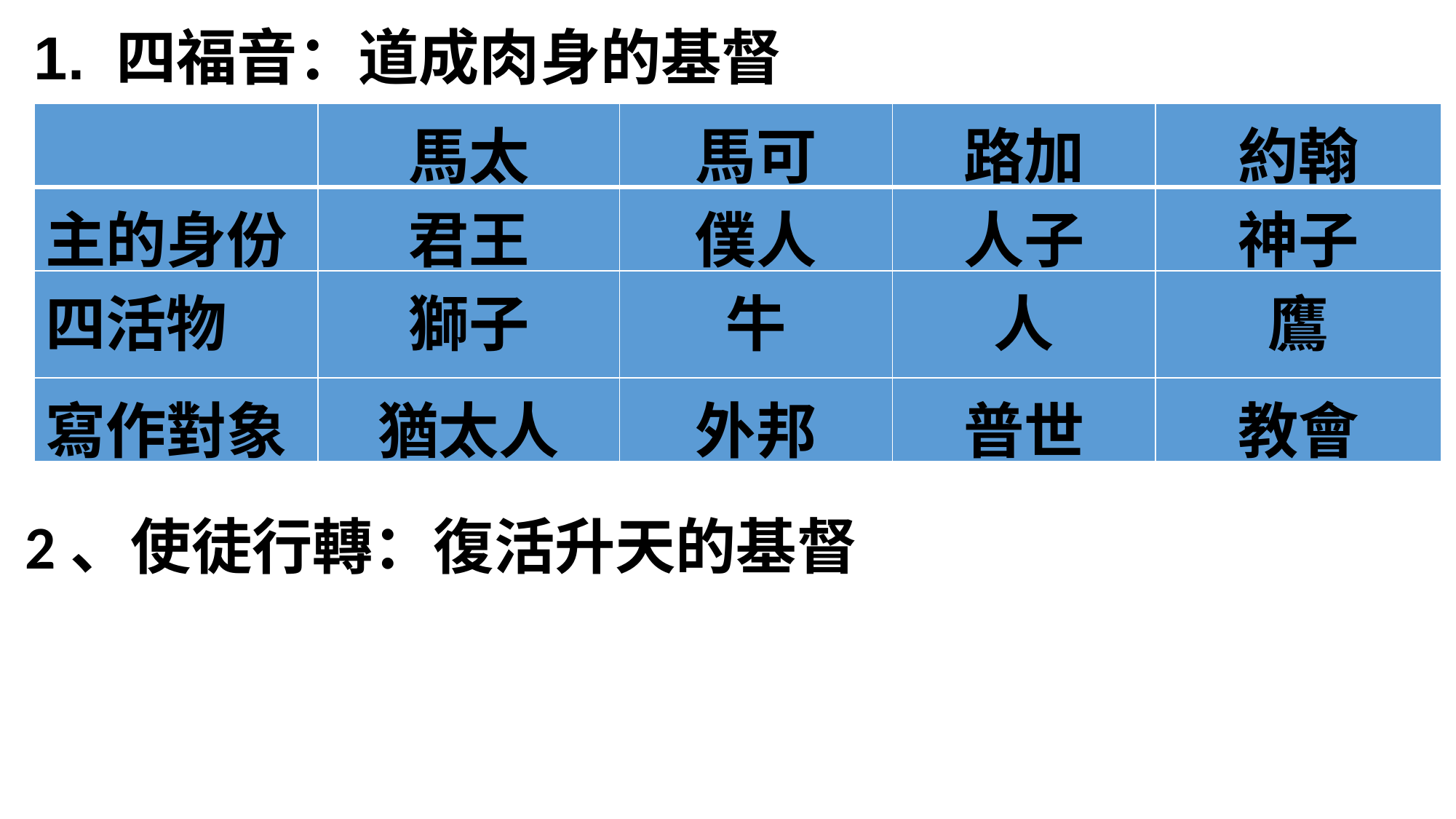

1. 四福音：道成肉身的基督
|  | 馬太 | 馬可 | 路加 | 約翰 |
| --- | --- | --- | --- | --- |
| 主的身份 | 君王 | 僕人 | 人子 | 神子 |
| 四活物 | 獅子 | 牛 | 人 | 鷹 |
| 寫作對象 | 猶太人 | 外邦 | 普世 | 教會 |
|  |  |  |  |  |
2、使徒行轉：復活升天的基督